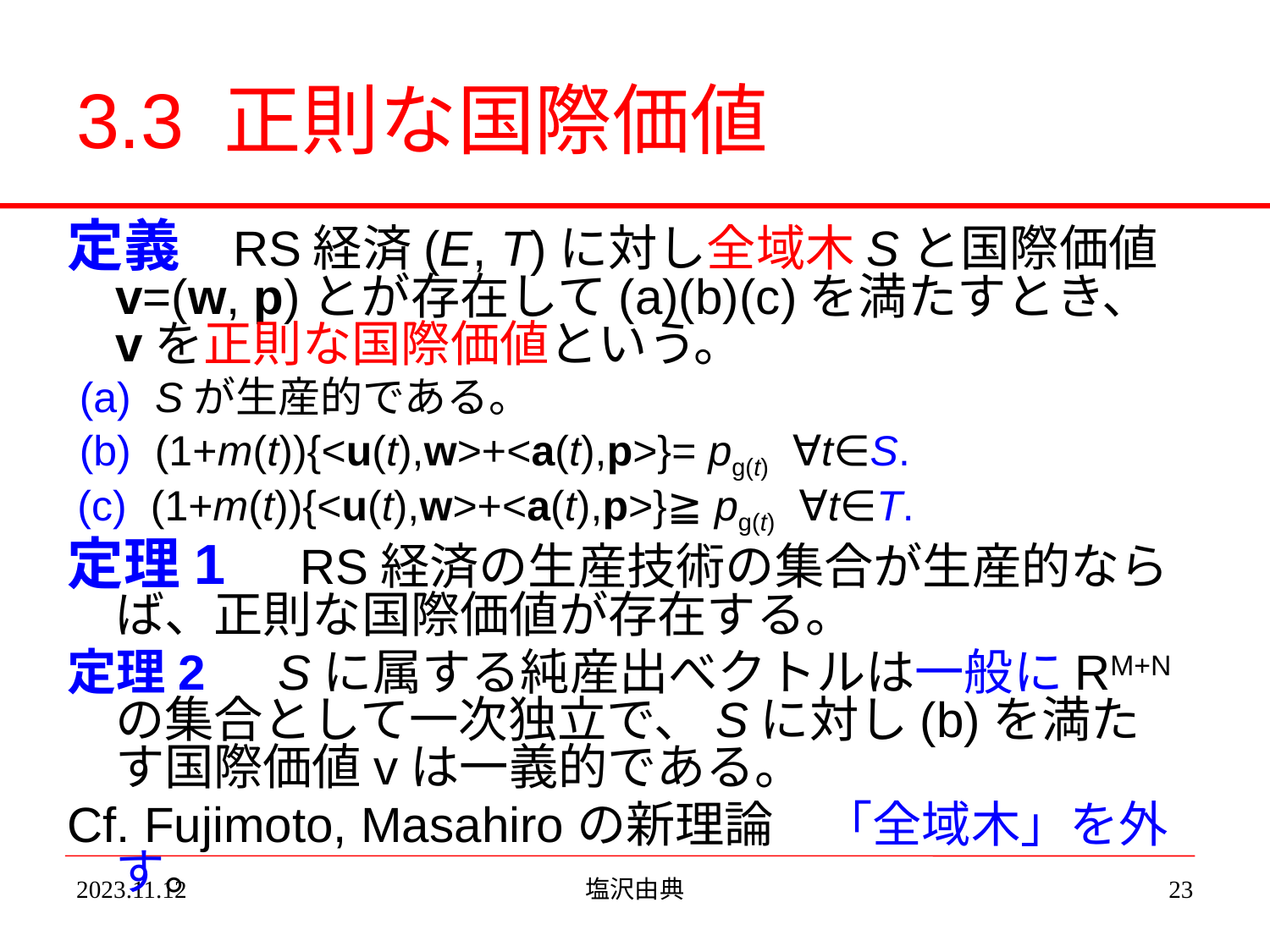

# 3.3 正則な国際価値
定義　RS経済(E, T)に対し全域木Sと国際価値v=(w, p)とが存在して(a)(b)(c)を満たすとき、vを正則な国際価値という。
 (a)  Sが生産的である。
 (b)  (1+m(t)){<u(t),w>+<a(t),p>}= pg(t)  ∀t∈S.
 (c)  (1+m(t)){<u(t),w>+<a(t),p>}≧ pg(t)  ∀t∈T.
定理1　RS経済の生産技術の集合が生産的ならば、正則な国際価値が存在する。
定理2　Sに属する純産出べクトルは一般にRM+Nの集合として一次独立で、Sに対し(b)を満たす国際価値vは一義的である。
Cf. Fujimoto, Masahiroの新理論　「全域木」を外す。
2023.11.12
塩沢由典
23